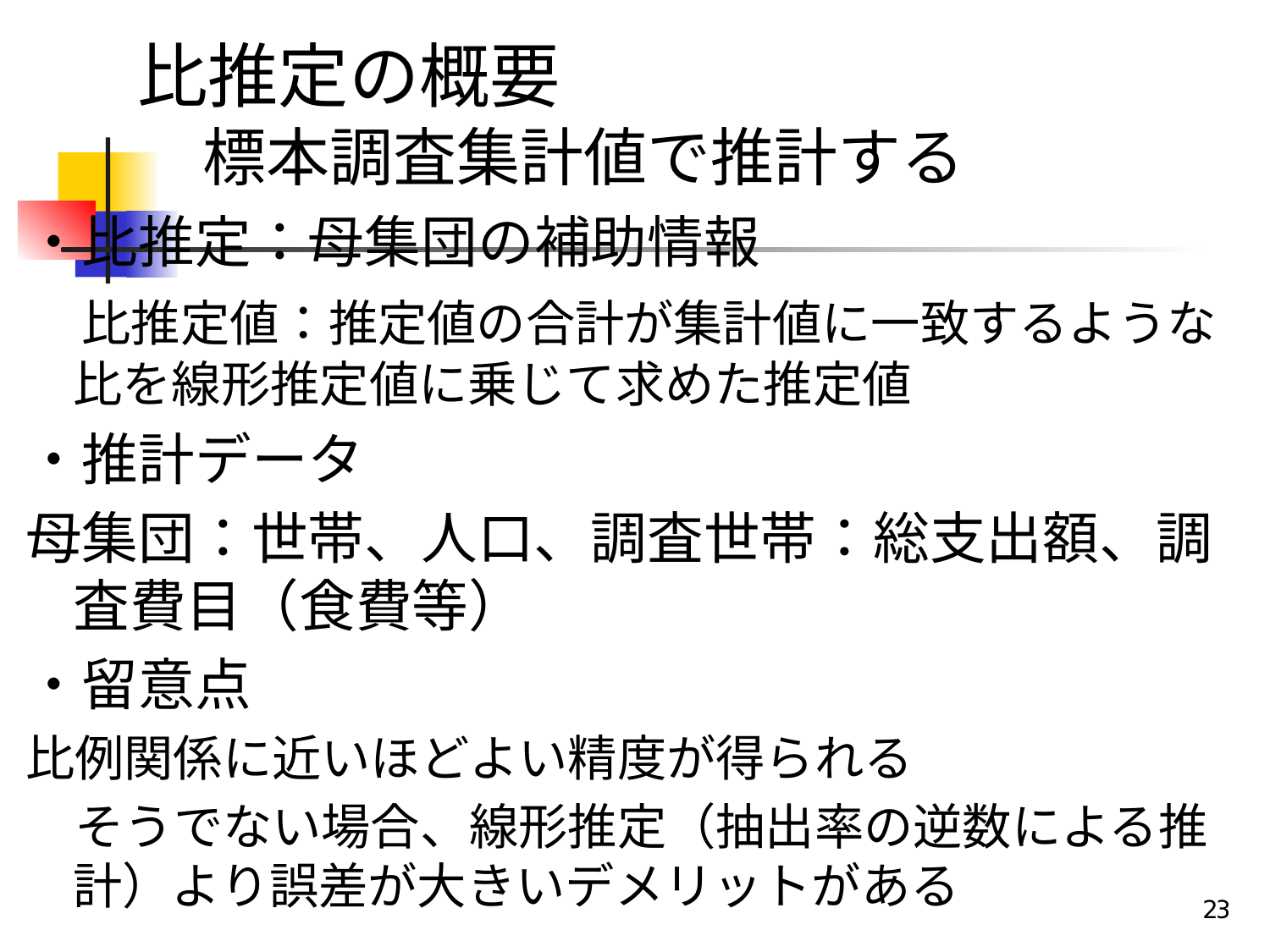

# 比推定の概要 　標本調査集計値で推計する
・比推定：母集団の補助情報
　比推定値：推定値の合計が集計値に一致するような比を線形推定値に乗じて求めた推定値
・推計データ
母集団：世帯、人口、調査世帯：総支出額、調査費目（食費等）
・留意点
比例関係に近いほどよい精度が得られる
　そうでない場合、線形推定（抽出率の逆数による推計）より誤差が大きいデメリットがある
23